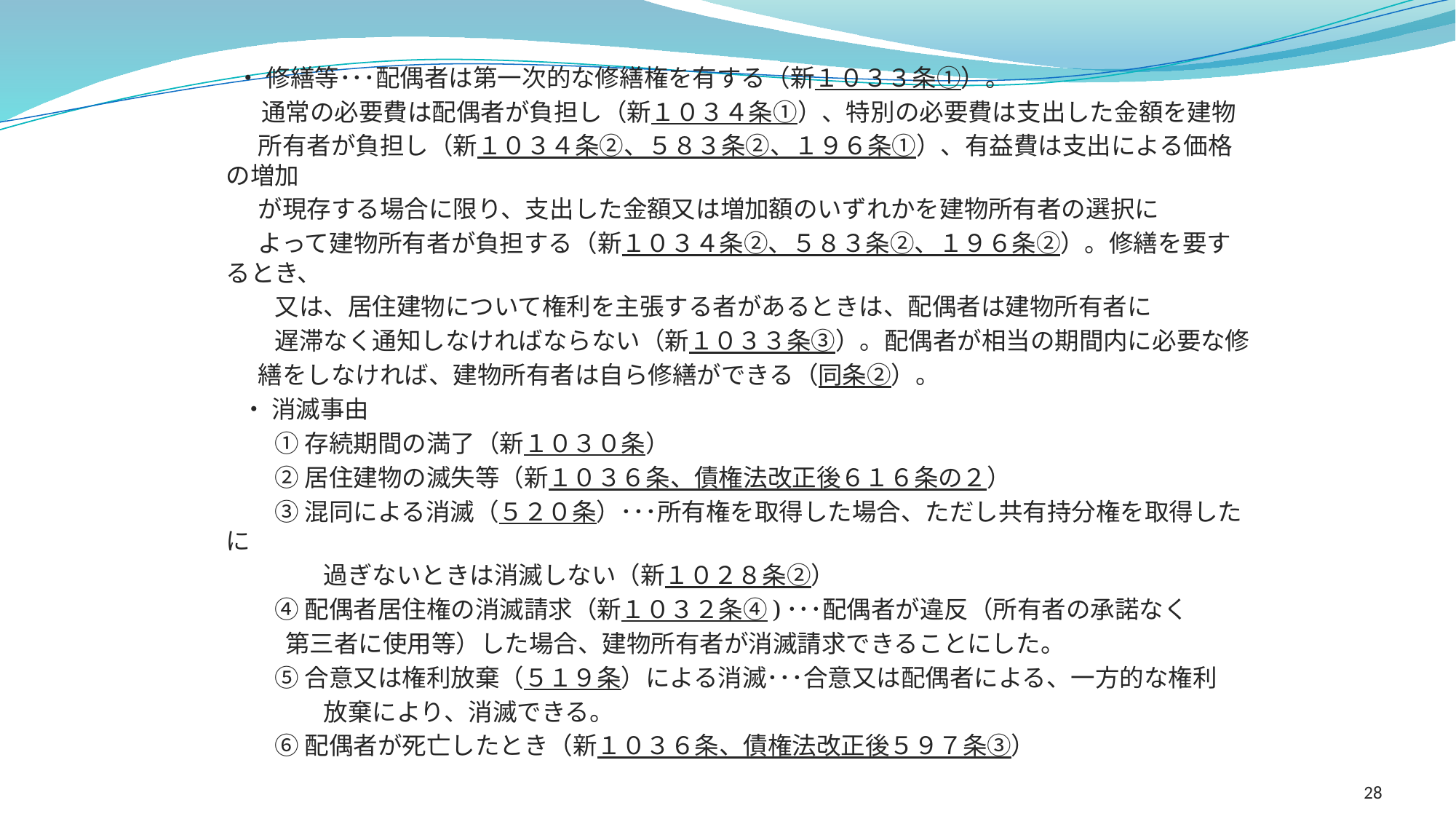

・ 修繕等･･･配偶者は第一次的な修繕権を有する（新１０３３条①）。
　  通常の必要費は配偶者が負担し（新１０３４条①）、特別の必要費は支出した金額を建物
     所有者が負担し（新１０３４条②、５８３条②、１９６条①）、有益費は支出による価格の増加
     が現存する場合に限り、支出した金額又は増加額のいずれかを建物所有者の選択に
     よって建物所有者が負担する（新１０３４条②、５８３条②、１９６条②）。修繕を要するとき、
　　又は、居住建物について権利を主張する者があるときは、配偶者は建物所有者に
　　遅滞なく通知しなければならない（新１０３３条③）。配偶者が相当の期間内に必要な修
     繕をしなければ、建物所有者は自ら修繕ができる（同条②）。
  ・ 消滅事由
　　① 存続期間の満了（新１０３０条）
　　② 居住建物の滅失等（新１０３６条、債権法改正後６１６条の２）
　　③ 混同による消滅（５２０条）･･･所有権を取得した場合、ただし共有持分権を取得したに
　　　　過ぎないときは消滅しない（新１０２８条②）
　　④ 配偶者居住権の消滅請求（新１０３２条④)･･･配偶者が違反（所有者の承諾なく
          第三者に使用等）した場合、建物所有者が消滅請求できることにした。
　　⑤ 合意又は権利放棄（５１９条）による消滅･･･合意又は配偶者による、一方的な権利
　　　　放棄により、消滅できる。
　　⑥ 配偶者が死亡したとき（新１０３６条、債権法改正後５９７条③）

28